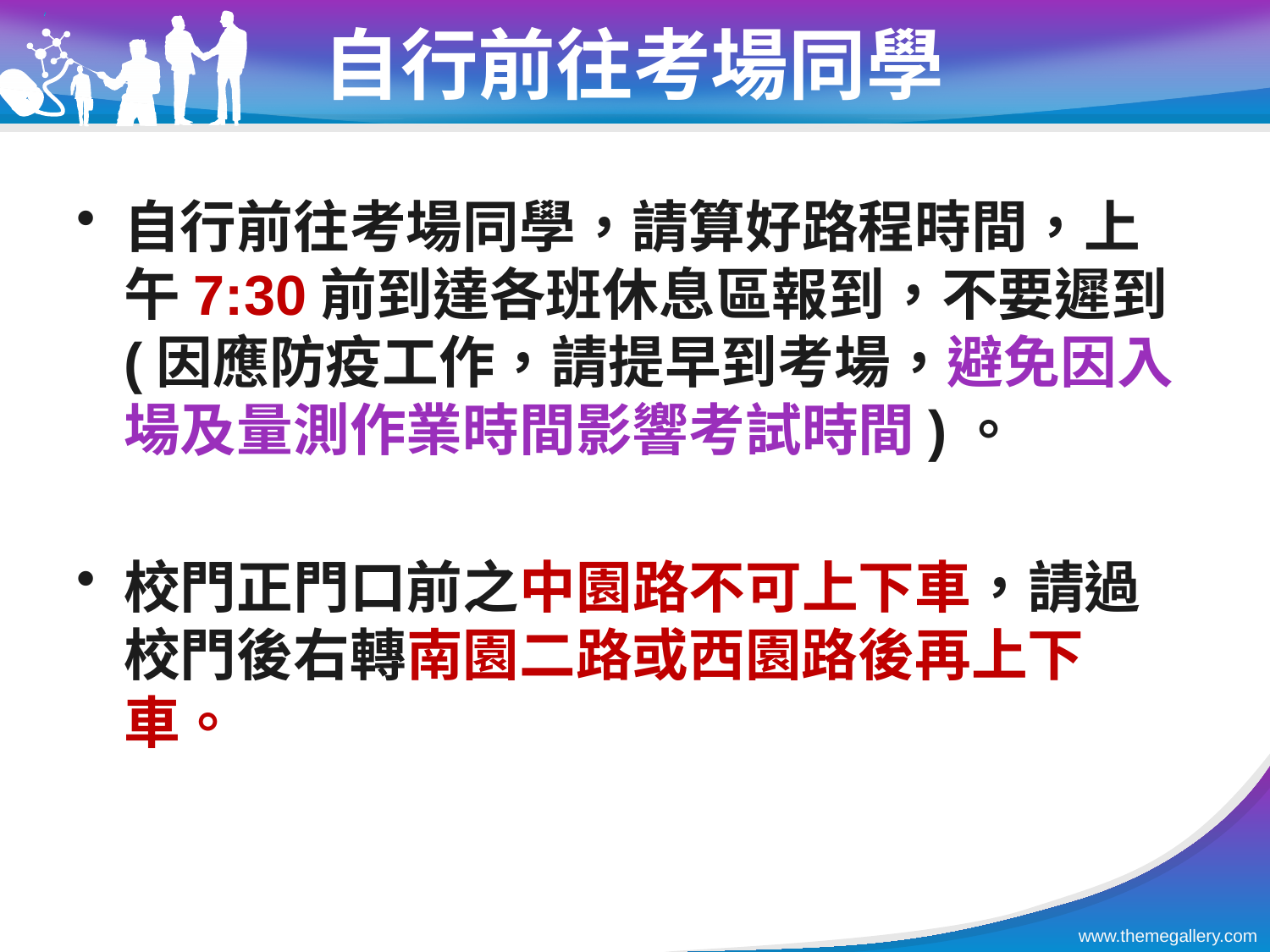

# 自行前往考場同學
自行前往考場同學，請算好路程時間，上午7:30前到達各班休息區報到，不要遲到(因應防疫工作，請提早到考場，避免因入場及量測作業時間影響考試時間)。

校門正門口前之中園路不可上下車，請過校門後右轉南園二路或西園路後再上下車。